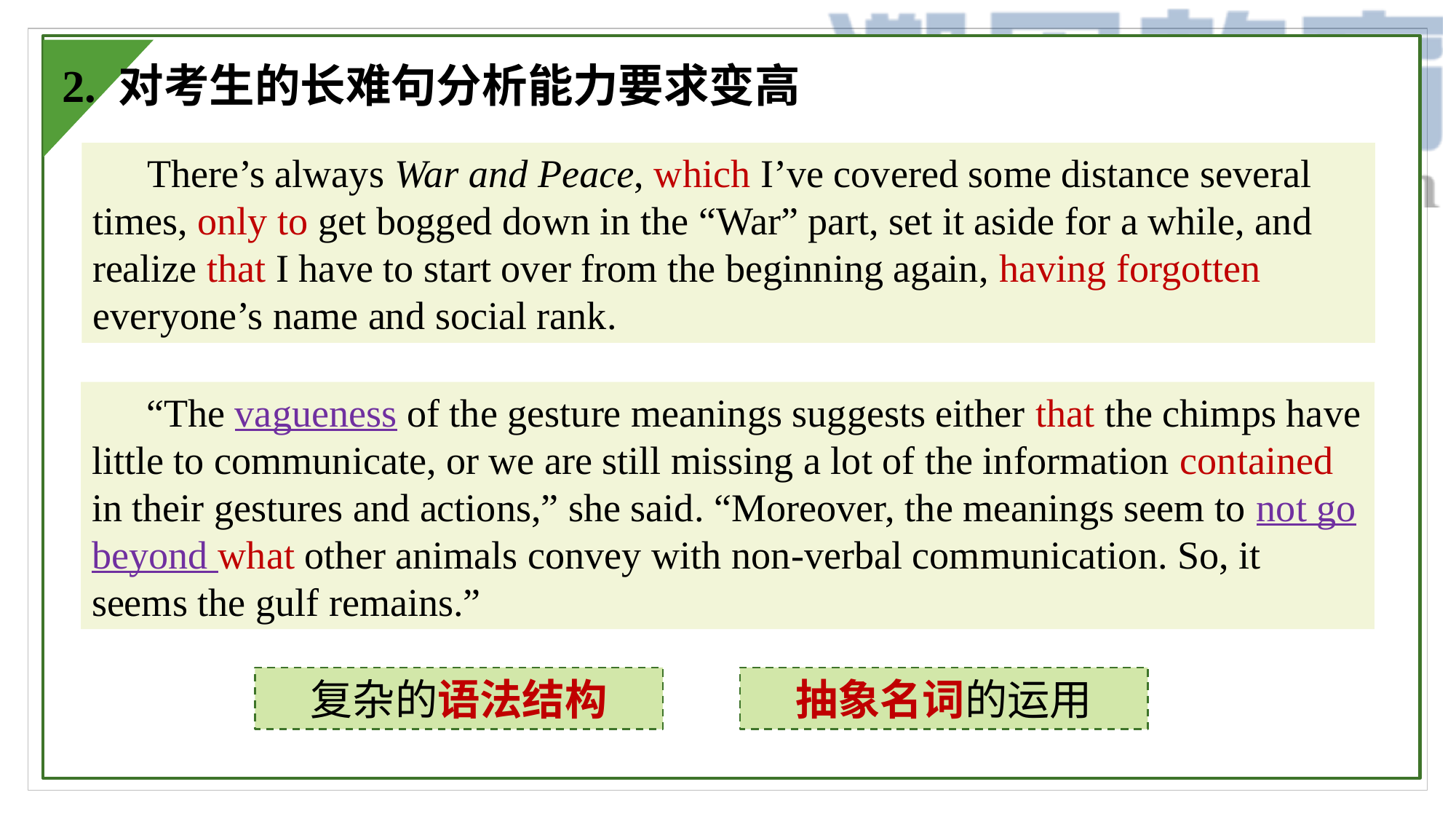

2. 对考生的长难句分析能力要求变高

      There’s always War and Peace, which I’ve covered some distance several times, only to get bogged down in the “War” part, set it aside for a while, and realize that I have to start over from the beginning again, having forgotten everyone’s name and social rank.
      “The vagueness of the gesture meanings suggests either that the chimps have little to communicate, or we are still missing a lot of the information contained in their gestures and actions,” she said. “Moreover, the meanings seem to not go beyond what other animals convey with non-verbal communication. So, it seems the gulf remains.”
复杂的语法结构
抽象名词的运用